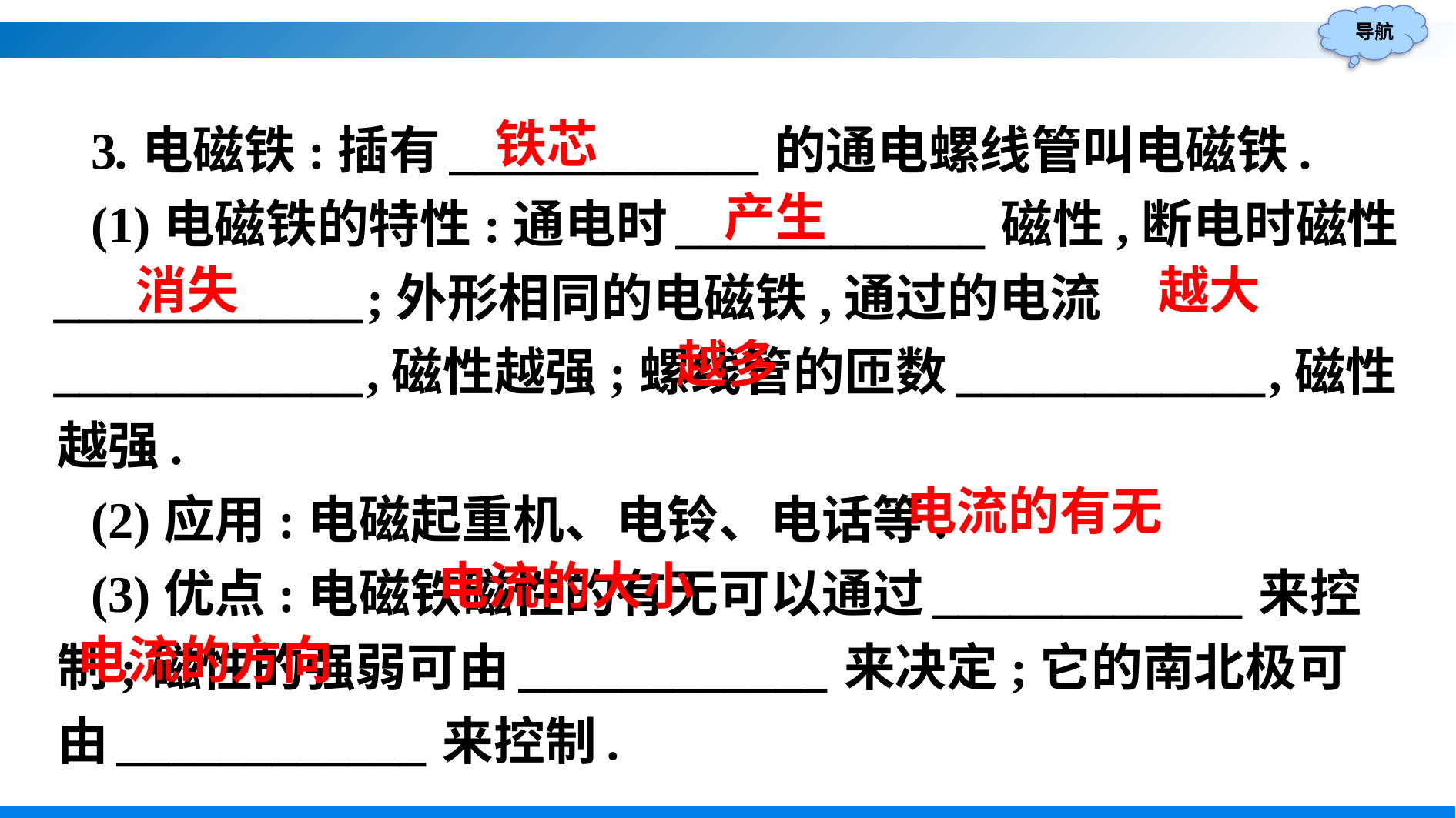

3.电磁铁:插有____________的通电螺线管叫电磁铁.
(1)电磁铁的特性:通电时____________磁性,断电时磁性____________;外形相同的电磁铁,通过的电流____________,磁性越强;螺线管的匝数____________,磁性越强.
(2)应用:电磁起重机、电铃、电话等.
(3)优点:电磁铁磁性的有无可以通过____________来控制;磁性的强弱可由____________来决定;它的南北极可由____________来控制.
铁芯
产生
越大
消失
越多
电流的有无
电流的大小
电流的方向